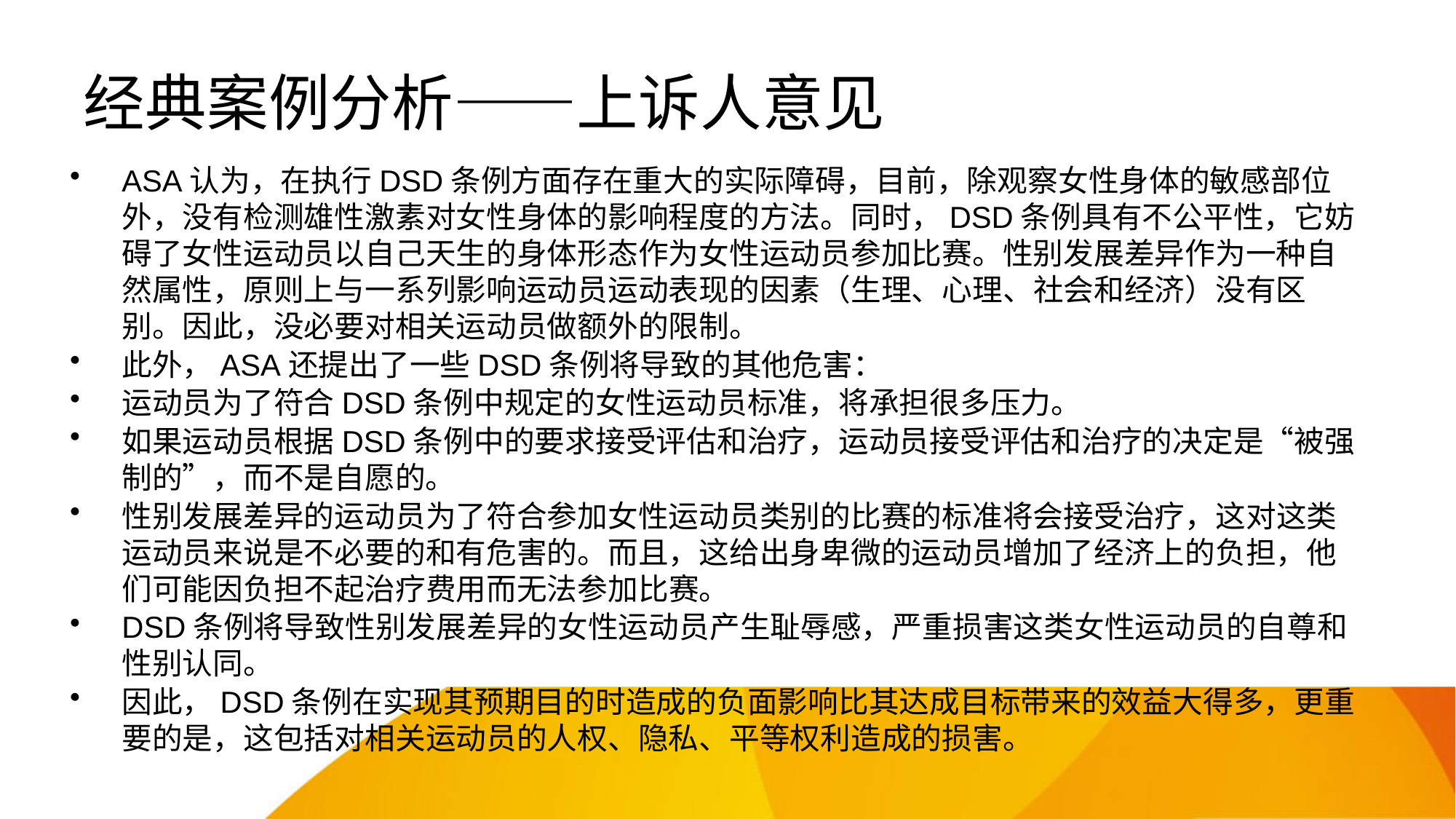

# 经典案例分析——上诉人意见
ASA认为，在执行DSD条例方面存在重大的实际障碍，目前，除观察女性身体的敏感部位外，没有检测雄性激素对女性身体的影响程度的方法。同时，DSD条例具有不公平性，它妨碍了女性运动员以自己天生的身体形态作为女性运动员参加比赛。性别发展差异作为一种自然属性，原则上与一系列影响运动员运动表现的因素（生理、心理、社会和经济）没有区别。因此，没必要对相关运动员做额外的限制。
此外，ASA还提出了一些DSD条例将导致的其他危害：
运动员为了符合DSD条例中规定的女性运动员标准，将承担很多压力。
如果运动员根据DSD条例中的要求接受评估和治疗，运动员接受评估和治疗的决定是“被强制的”，而不是自愿的。
性别发展差异的运动员为了符合参加女性运动员类别的比赛的标准将会接受治疗，这对这类运动员来说是不必要的和有危害的。而且，这给出身卑微的运动员增加了经济上的负担，他们可能因负担不起治疗费用而无法参加比赛。
DSD条例将导致性别发展差异的女性运动员产生耻辱感，严重损害这类女性运动员的自尊和性别认同。
因此，DSD条例在实现其预期目的时造成的负面影响比其达成目标带来的效益大得多，更重要的是，这包括对相关运动员的人权、隐私、平等权利造成的损害。